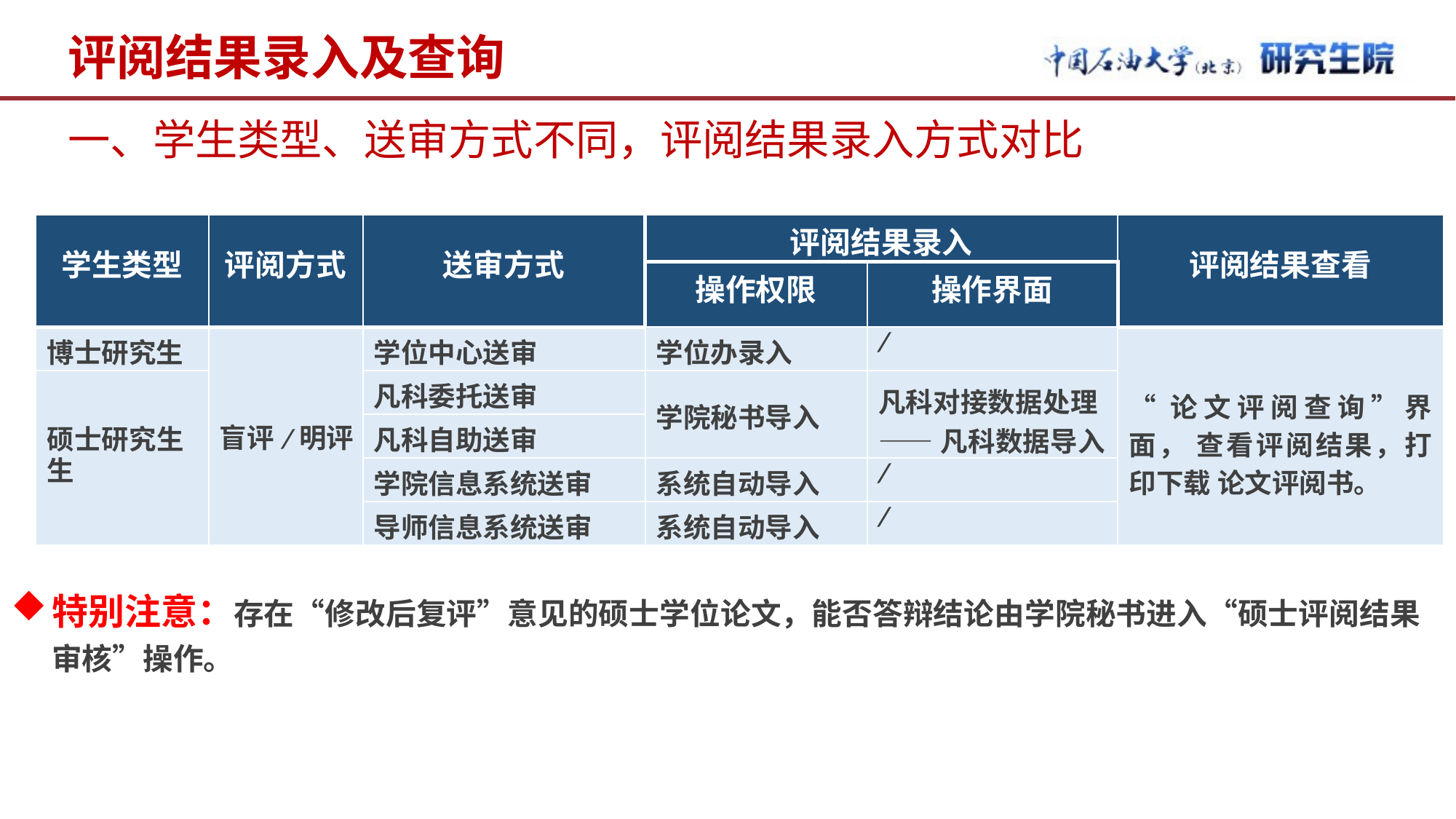

# 评阅结果录入及查询
一、学生类型、送审方式不同，评阅结果录入方式对比
| 学生类型 | 评阅方式 | 送审方式 | 评阅结果录入 |  | 评阅结果查看 |
| --- | --- | --- | --- | --- | --- |
|  |  |  | 操作权限 | 操作界面 |  |
| 博士研究生 | 盲评/明评 | 学位中心送审 | 学位办录入 | / | “论文评阅查询”界面， 查看评阅结果，打印下载 论文评阅书。 |
| 硕士研究生 生 |  | 凡科委托送审 | 学院秘书导入 | 凡科对接数据处理 ——凡科数据导入 |  |
|  |  | 凡科自助送审 |  |  |  |
|  |  | 学院信息系统送审 | 系统自动导入 | / |  |
|  |  | 导师信息系统送审 | 系统自动导入 | / |  |

特别注意：存在“修改后复评”意见的硕士学位论文，能否答辩结论由学院秘书进入“硕士评阅结果审核”操作。